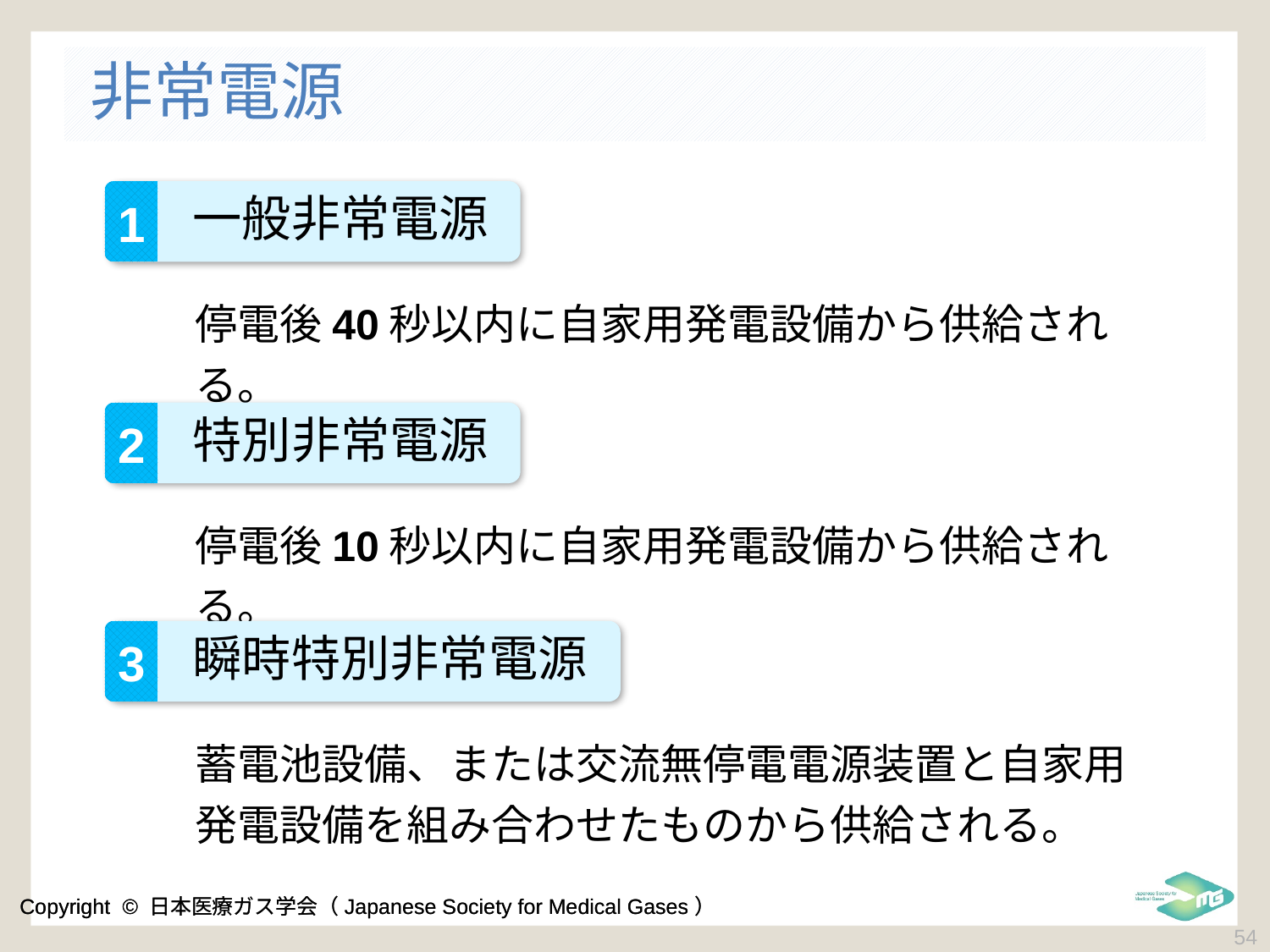

# 非常電源

一般非常電源
1

停電後40秒以内に自家用発電設備から供給される。

特別非常電源
2

停電後10秒以内に自家用発電設備から供給される。

瞬時特別非常電源
3

蓄電池設備、または交流無停電電源装置と自家用発電設備を組み合わせたものから供給される。
 54